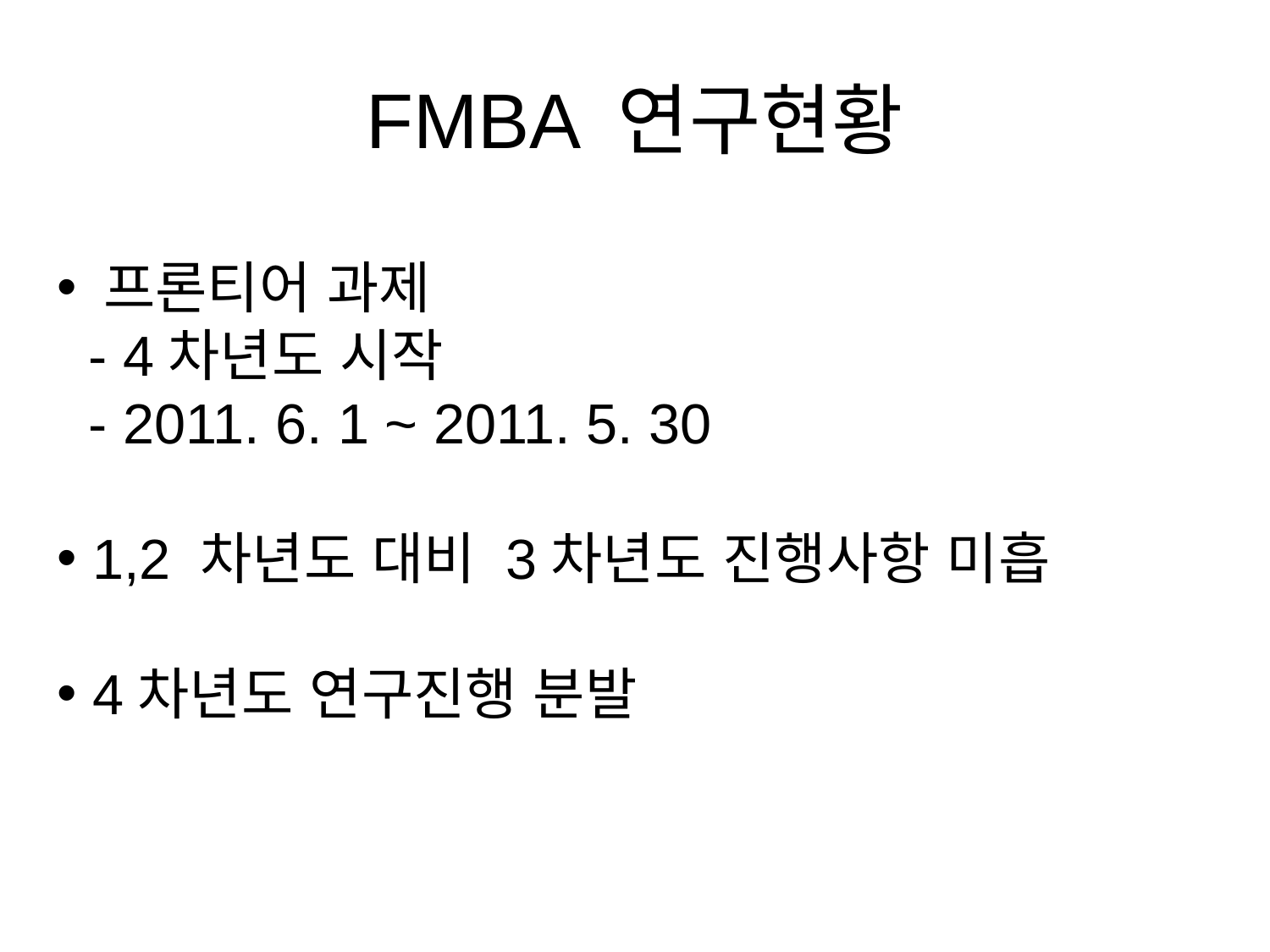

# FMBA 연구현황
 프론티어 과제
  - 4차년도 시작
  - 2011. 6. 1 ~ 2011. 5. 30

 1,2 차년도 대비 3차년도 진행사항 미흡

 4차년도 연구진행 분발